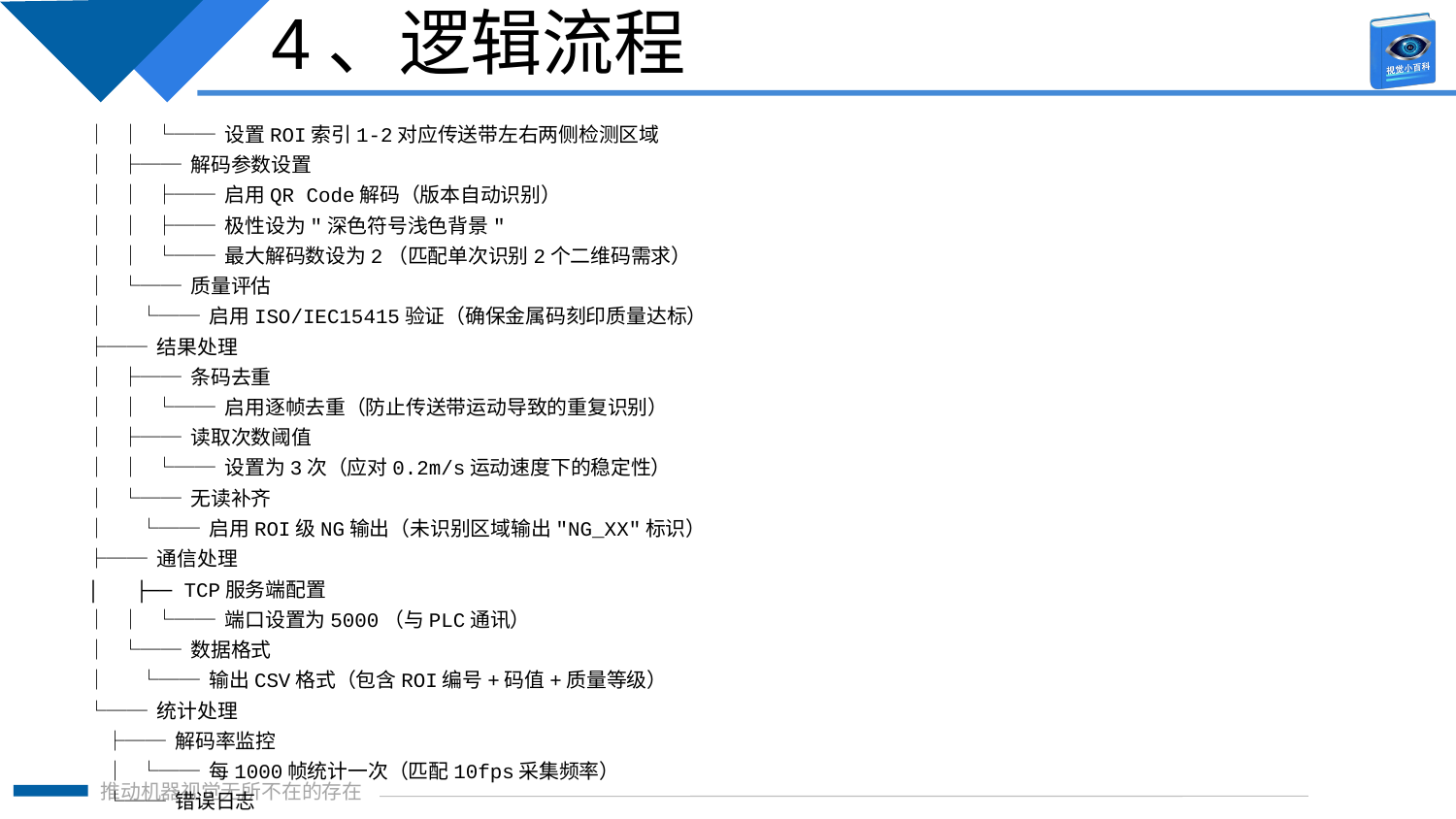

4、逻辑流程

│   │   └── 设置ROI索引1-2对应传送带左右两侧检测区域
│   ├── 解码参数设置
│   │   ├── 启用QR Code解码（版本自动识别）
│   │   ├── 极性设为"深色符号浅色背景"
│   │   └── 最大解码数设为2（匹配单次识别2个二维码需求）
│   └── 质量评估
│       └── 启用ISO/IEC15415验证（确保金属码刻印质量达标）
├── 结果处理
│   ├── 条码去重
│   │   └── 启用逐帧去重（防止传送带运动导致的重复识别）
│   ├── 读取次数阈值
│   │   └── 设置为3次（应对0.2m/s运动速度下的稳定性）
│   └── 无读补齐
│       └── 启用ROI级NG输出（未识别区域输出"NG_XX"标识）
├── 通信处理
│   ├── TCP服务端配置
│   │   └── 端口设置为5000（与PLC通讯）
│   └── 数据格式
│       └── 输出CSV格式（包含ROI编号+码值+质量等级）
└── 统计处理
    ├── 解码率监控
    │   └── 每1000帧统计一次（匹配10fps采集频率）
    └── 错误日志
        └── 记录PPM值<1000像素的异常情况（监控最小单元格15mil识别能力）